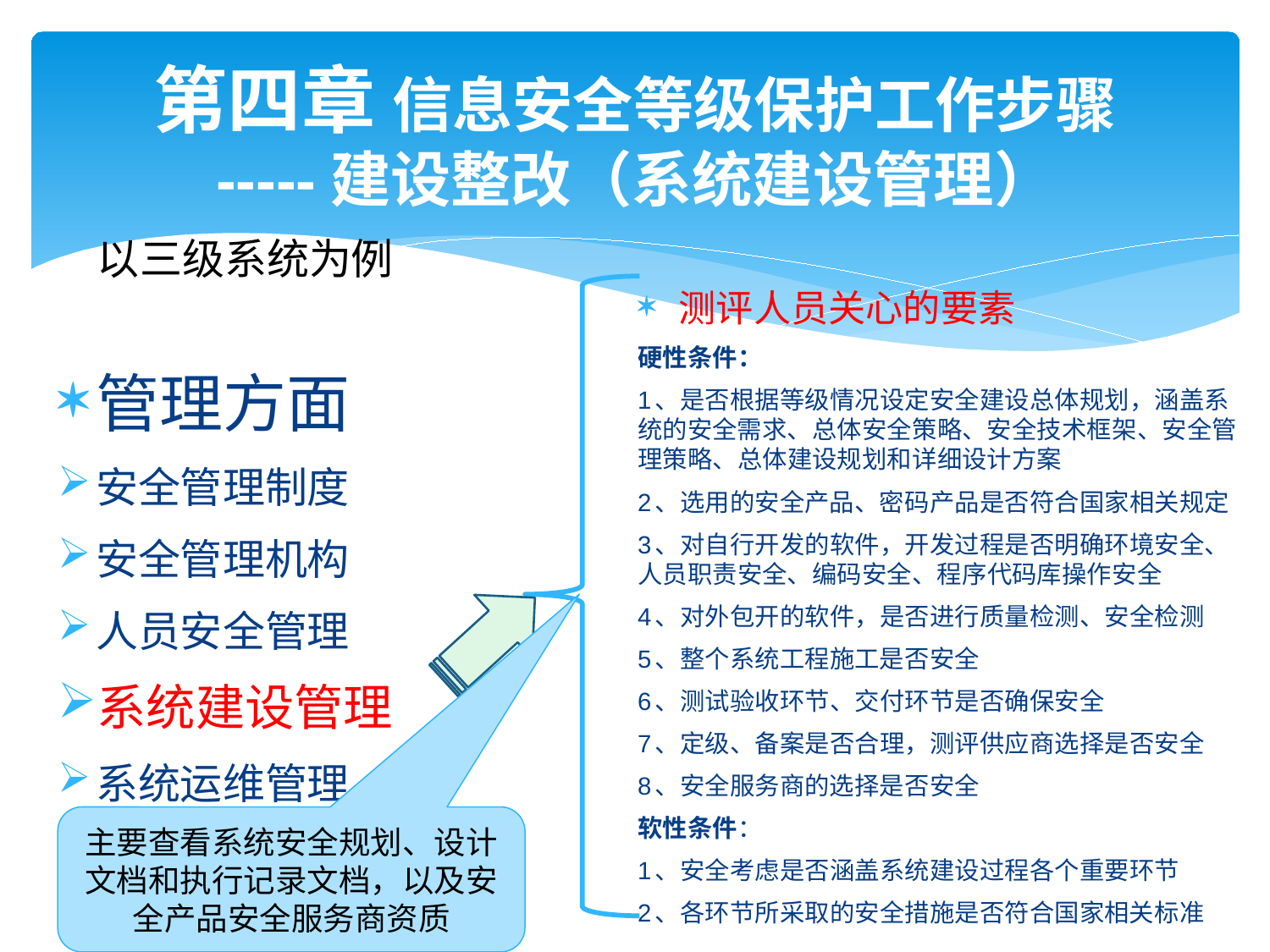

# 第四章 信息安全等级保护工作步骤 -----建设整改（系统建设管理）
以三级系统为例

测评人员关心的要素
硬性条件：
1、是否根据等级情况设定安全建设总体规划，涵盖系统的安全需求、总体安全策略、安全技术框架、安全管理策略、总体建设规划和详细设计方案
2、选用的安全产品、密码产品是否符合国家相关规定
3、对自行开发的软件，开发过程是否明确环境安全、人员职责安全、编码安全、程序代码库操作安全
4、对外包开的软件，是否进行质量检测、安全检测
5、整个系统工程施工是否安全
6、测试验收环节、交付环节是否确保安全
7、定级、备案是否合理，测评供应商选择是否安全
8、安全服务商的选择是否安全
软性条件：
1、安全考虑是否涵盖系统建设过程各个重要环节
2、各环节所采取的安全措施是否符合国家相关标准
管理方面
安全管理制度
安全管理机构
人员安全管理
系统建设管理
系统运维管理

主要查看系统安全规划、设计文档和执行记录文档，以及安全产品安全服务商资质